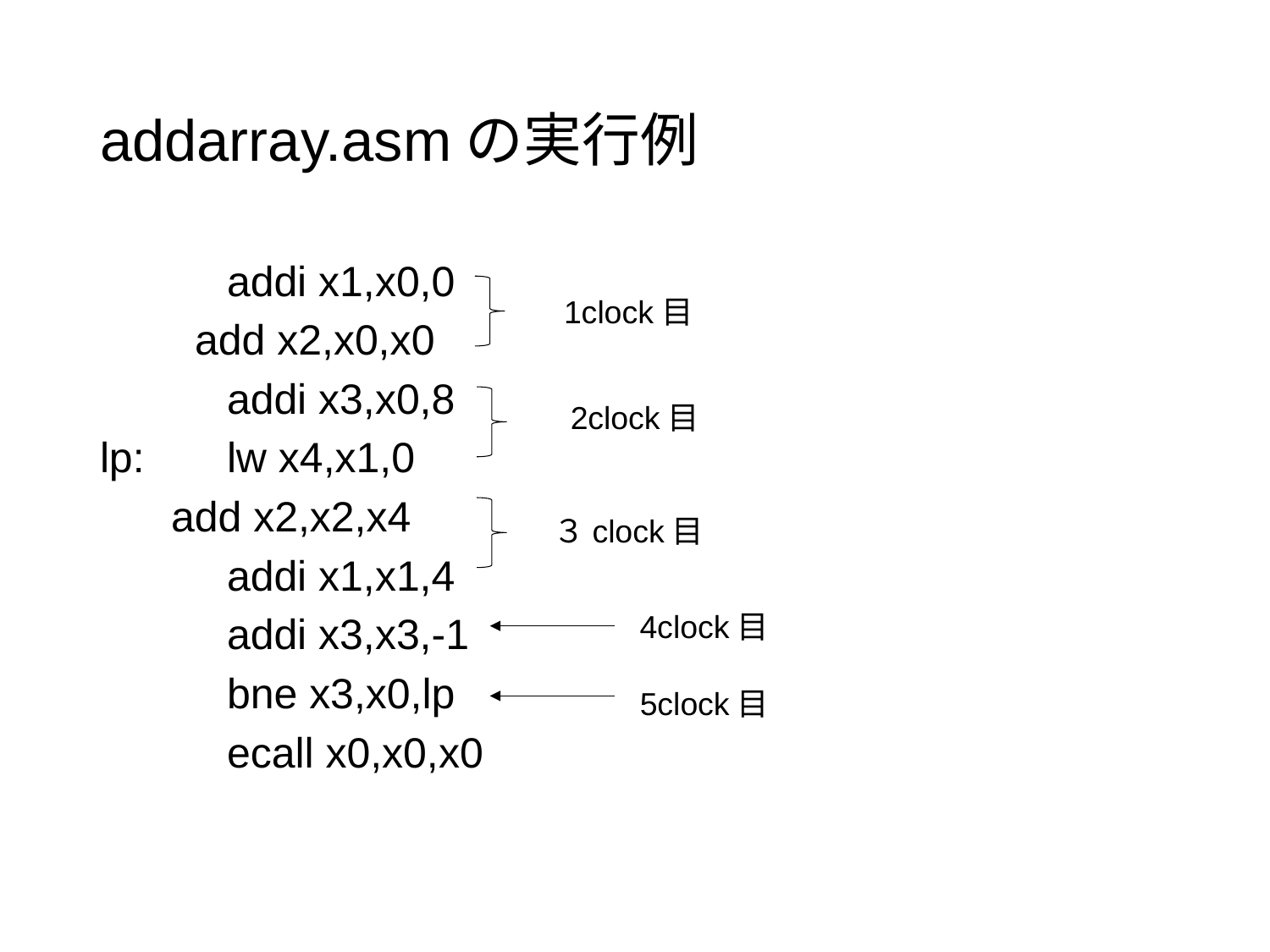

# addarray.asmの実行例
 	addi x1,x0,0
        add x2,x0,x0
      	addi x3,x0,8
lp: 	lw x4,x1,0
      add x2,x2,x4
  	addi x1,x1,4
   	addi x3,x3,-1
     	bne x3,x0,lp
   	ecall x0,x0,x0

1clock目

2clock目

３clock目
4clock目
5clock目